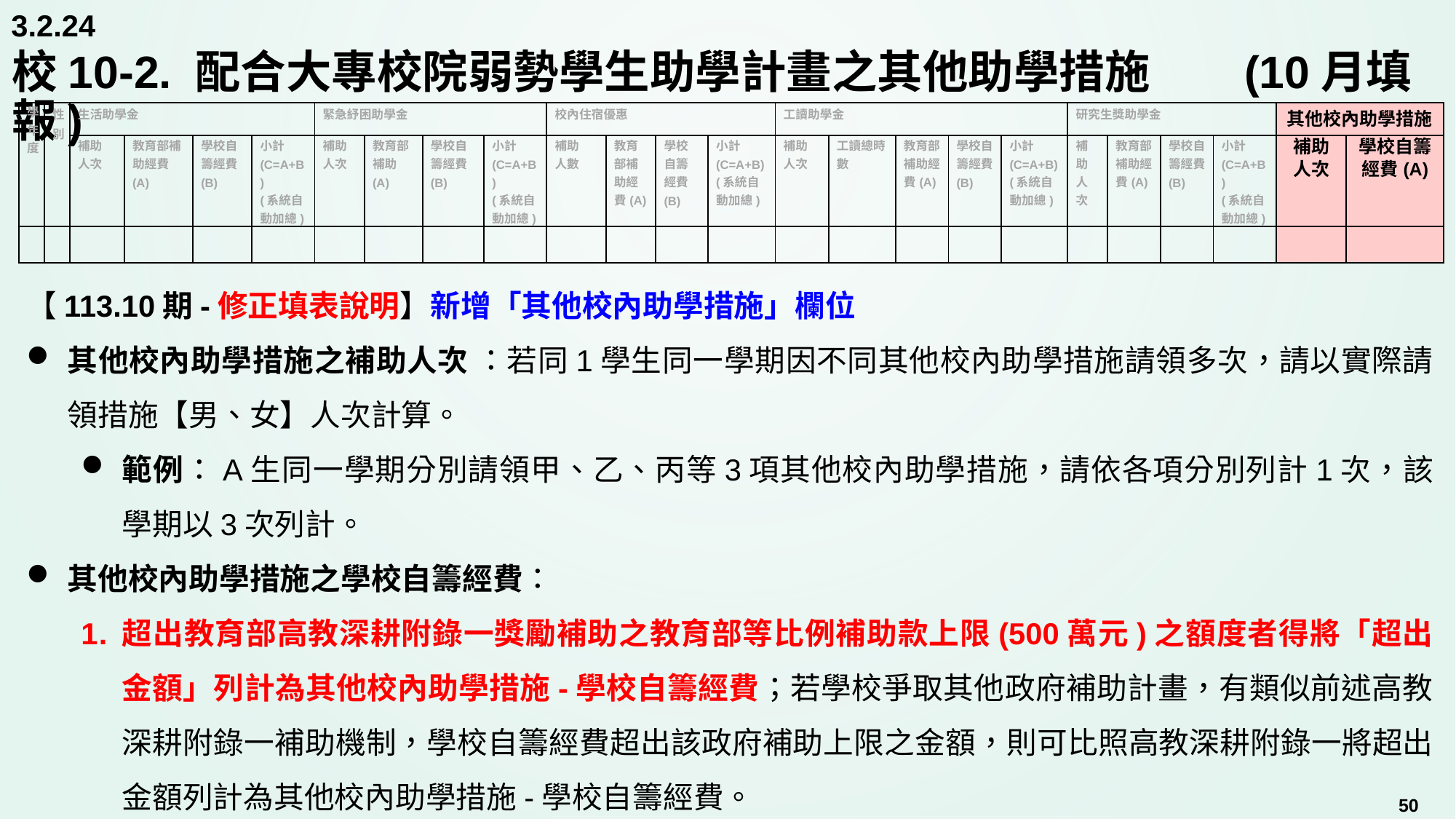

3.2.24
# 校10-2. 配合大專校院弱勢學生助學計畫之其他助學措施	  (10月填報)
| 學年度 | 性別 | 生活助學金 |  |  |  | 緊急紓困助學金 |  |  |  | 校內住宿優惠 |  |  |  | 工讀助學金 |  |  |  |  | 研究生獎助學金 |  |  |  | 其他校內助學措施 |  |
| --- | --- | --- | --- | --- | --- | --- | --- | --- | --- | --- | --- | --- | --- | --- | --- | --- | --- | --- | --- | --- | --- | --- | --- | --- |
|  |  | 補助 人次 | 教育部補助經費(A) | 學校自籌經費(B) | 小計(C=A+B) (系統自動加總) | 補助 人次 | 教育部補助(A) | 學校自籌經費(B) | 小計(C=A+B) (系統自動加總) | 補助 人數 | 教育部補助經費(A) | 學校自籌經費(B) | 小計(C=A+B) (系統自動加總) | 補助 人次 | 工讀總時數 | 教育部補助經費(A) | 學校自籌經費(B) | 小計(C=A+B) (系統自動加總) | 補助 人次 | 教育部補助經費(A) | 學校自籌經費(B) | 小計(C=A+B) (系統自動加總) | 補助 人次 | 學校自籌經費(A) |
|  |  |  |  |  |  |  |  |  |  |  |  |  |  |  |  |  |  |  |  |  |  |  |  |  |
【113.10期-修正填表說明】新增「其他校內助學措施」欄位
其他校內助學措施之補助人次 ：若同1學生同一學期因不同其他校內助學措施請領多次，請以實際請領措施【男、女】人次計算。
範例：A生同一學期分別請領甲、乙、丙等3項其他校內助學措施，請依各項分別列計1次，該學期以3次列計。
其他校內助學措施之學校自籌經費：
超出教育部高教深耕附錄一獎勵補助之教育部等比例補助款上限(500萬元)之額度者得將「超出金額」列計為其他校內助學措施-學校自籌經費；若學校爭取其他政府補助計畫，有類似前述高教深耕附錄一補助機制，學校自籌經費超出該政府補助上限之金額，則可比照高教深耕附錄一將超出金額列計為其他校內助學措施-學校自籌經費。